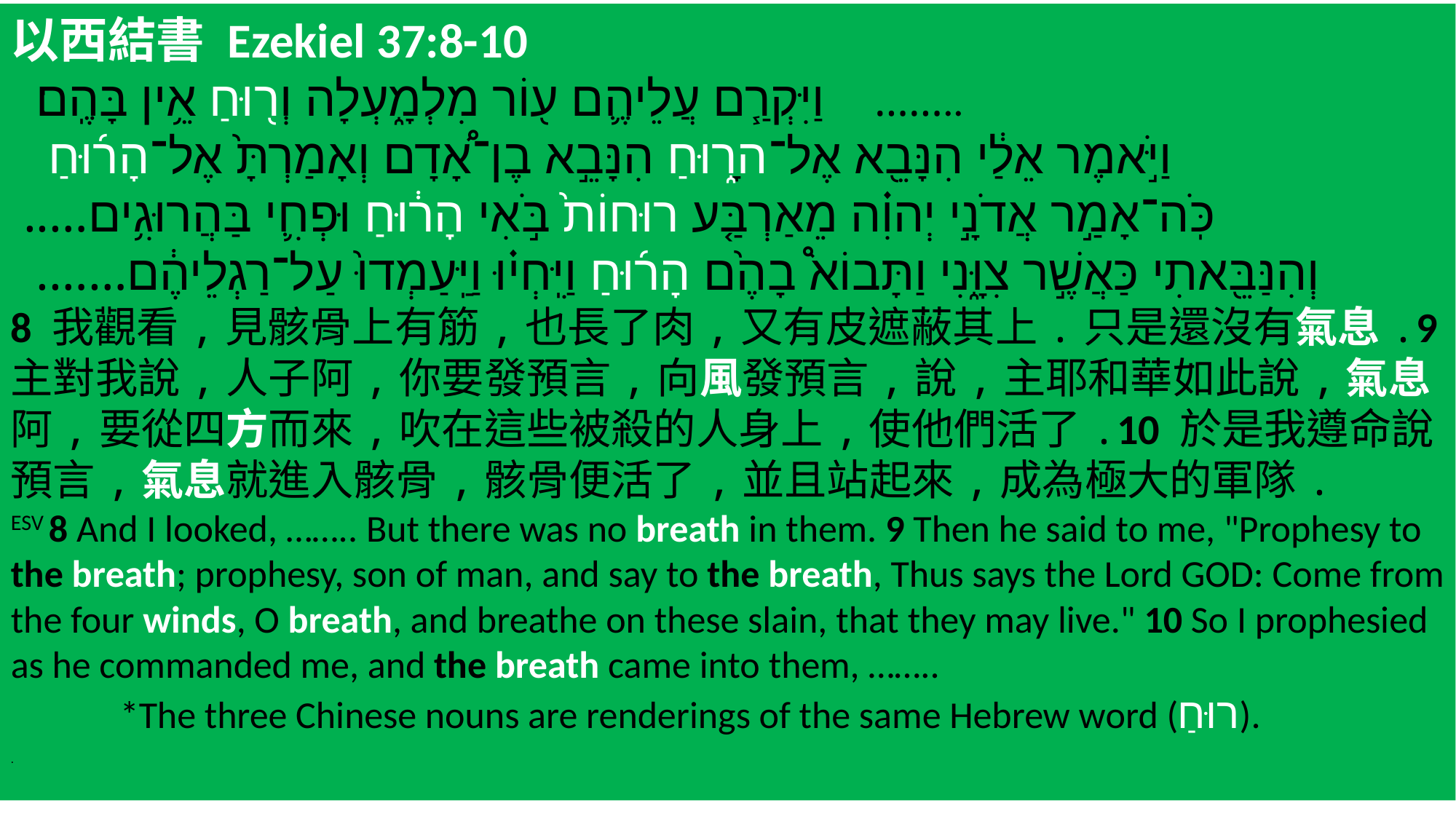

以西結書 Ezekiel 37:8-10
 ‎ וַיִּקְרַ֧ם עֲלֵיהֶ֛ם ע֖וֹר מִלְמָ֑עְלָה וְר֖וּחַ אֵ֥ין בָּהֶֽם׃    ……..
   וַיֹּ֣אמֶר אֵלַ֔י הִנָּבֵ֖א אֶל־הָר֑וּחַ הִנָּבֵ֣א בֶן־אָ֠דָם וְאָמַרְתָּ֙ אֶל־הָר֜וּחַ
       כֹּֽה־אָמַ֣ר אֲדֹנָ֣י יְהוִ֗ה מֵאַרְבַּ֤ע רוּחוֹת֙ בֹּ֣אִי הָר֔וּחַ וּפְחִ֛י בַּהֲרוּגִ֥ים…..
‎וְהִנַּבֵּ֖אתִי כַּאֲשֶׁ֣ר צִוָּ֑נִי וַתָּבוֹא֩ בָהֶ֙ם הָר֜וּחַ וַיִּֽחְי֗וּ וַיַּֽעַמְדוּ֙ עַל־רַגְלֵיהֶ֔ם…….
8 我觀看,見骸骨上有筋,也長了肉,又有皮遮蔽其上.只是還沒有氣息.9 主對我說,人子阿,你要發預言,向風發預言,說,主耶和華如此說,氣息阿,要從四方而來,吹在這些被殺的人身上,使他們活了.10 於是我遵命說預言,氣息就進入骸骨,骸骨便活了,並且站起來,成為極大的軍隊.
ESV 8 And I looked, …….. But there was no breath in them. 9 Then he said to me, "Prophesy to the breath; prophesy, son of man, and say to the breath, Thus says the Lord GOD: Come from the four winds, O breath, and breathe on these slain, that they may live." 10 So I prophesied as he commanded me, and the breath came into them, ……..
	*The three Chinese nouns are renderings of the same Hebrew word (רוּחַ).

.